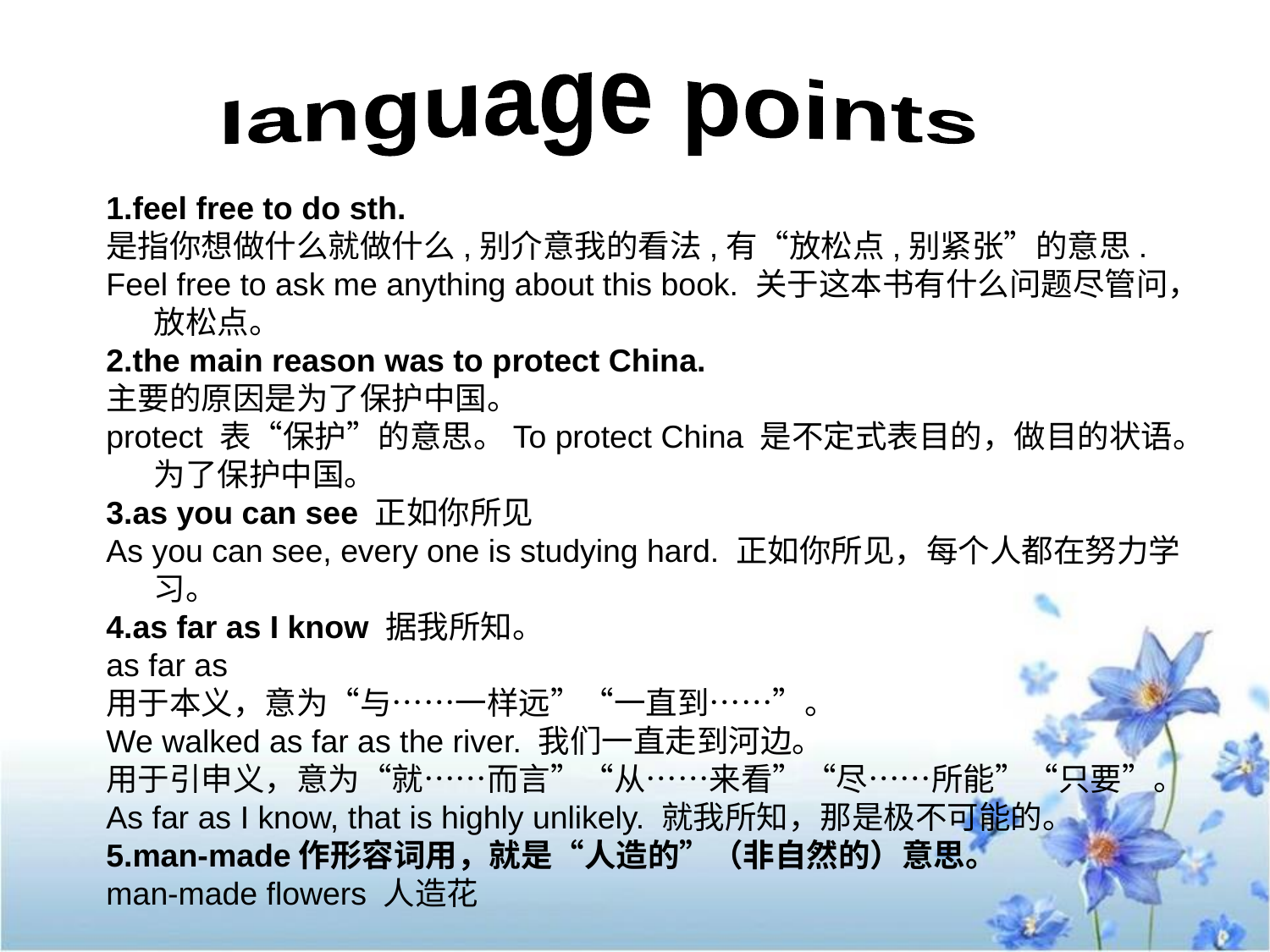

language points

1.feel free to do sth.
是指你想做什么就做什么,别介意我的看法,有“放松点,别紧张”的意思.
Feel free to ask me anything about this book. 关于这本书有什么问题尽管问，放松点。
2.the main reason was to protect China.
主要的原因是为了保护中国。
protect 表“保护”的意思。To protect China 是不定式表目的，做目的状语。为了保护中国。
3.as you can see 正如你所见
As you can see, every one is studying hard. 正如你所见，每个人都在努力学习。
4.as far as I know 据我所知。
as far as
用于本义，意为“与……一样远”“一直到……”。
We walked as far as the river. 我们一直走到河边。
用于引申义，意为“就……而言”“从……来看”“尽……所能”“只要”。
As far as I know, that is highly unlikely. 就我所知，那是极不可能的。
5.man-made作形容词用，就是“人造的”（非自然的）意思。
man-made flowers 人造花